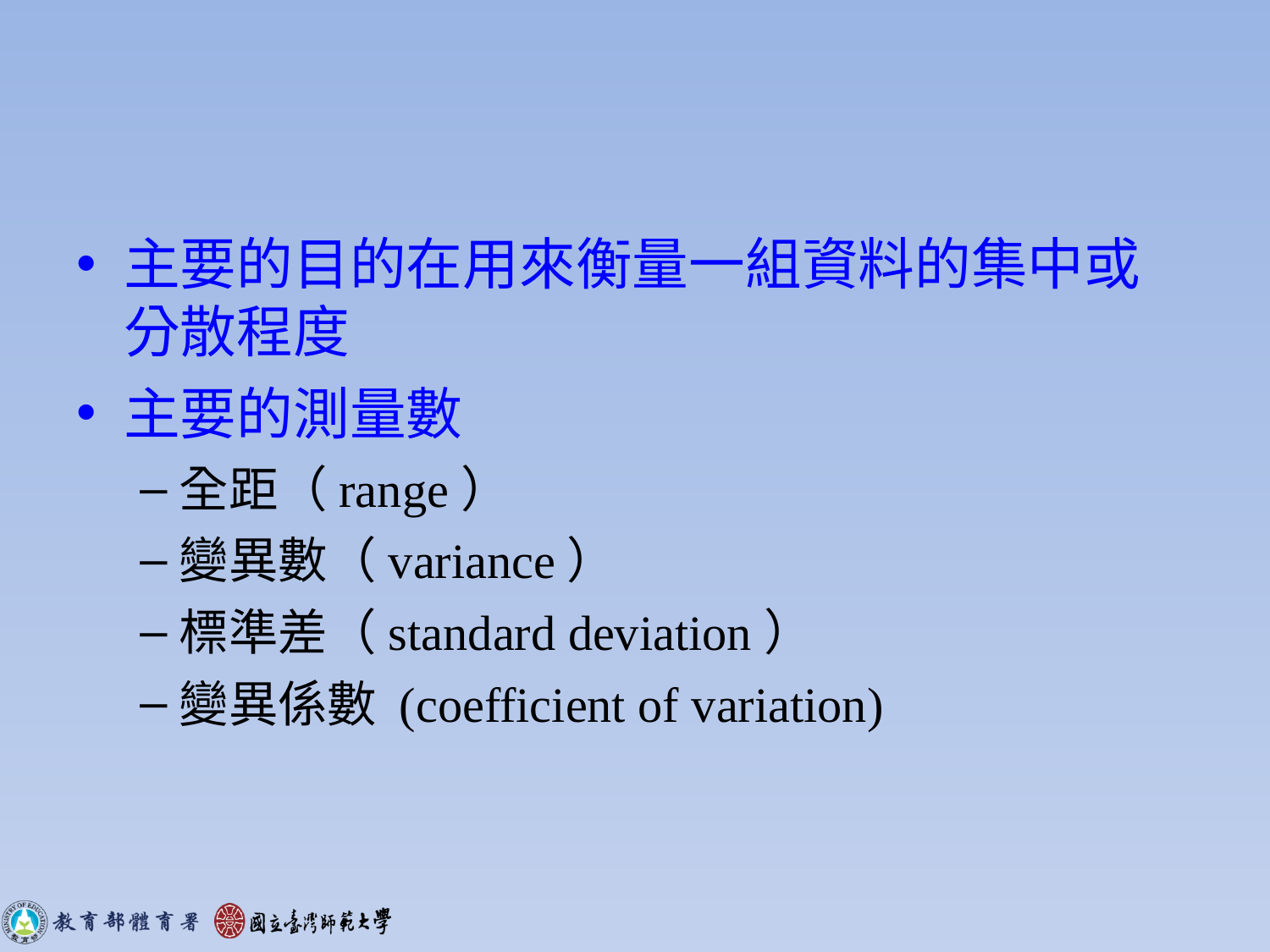

#
主要的目的在用來衡量一組資料的集中或分散程度
主要的測量數
全距（range）
變異數（variance）
標準差（standard deviation）
變異係數 (coefficient of variation)